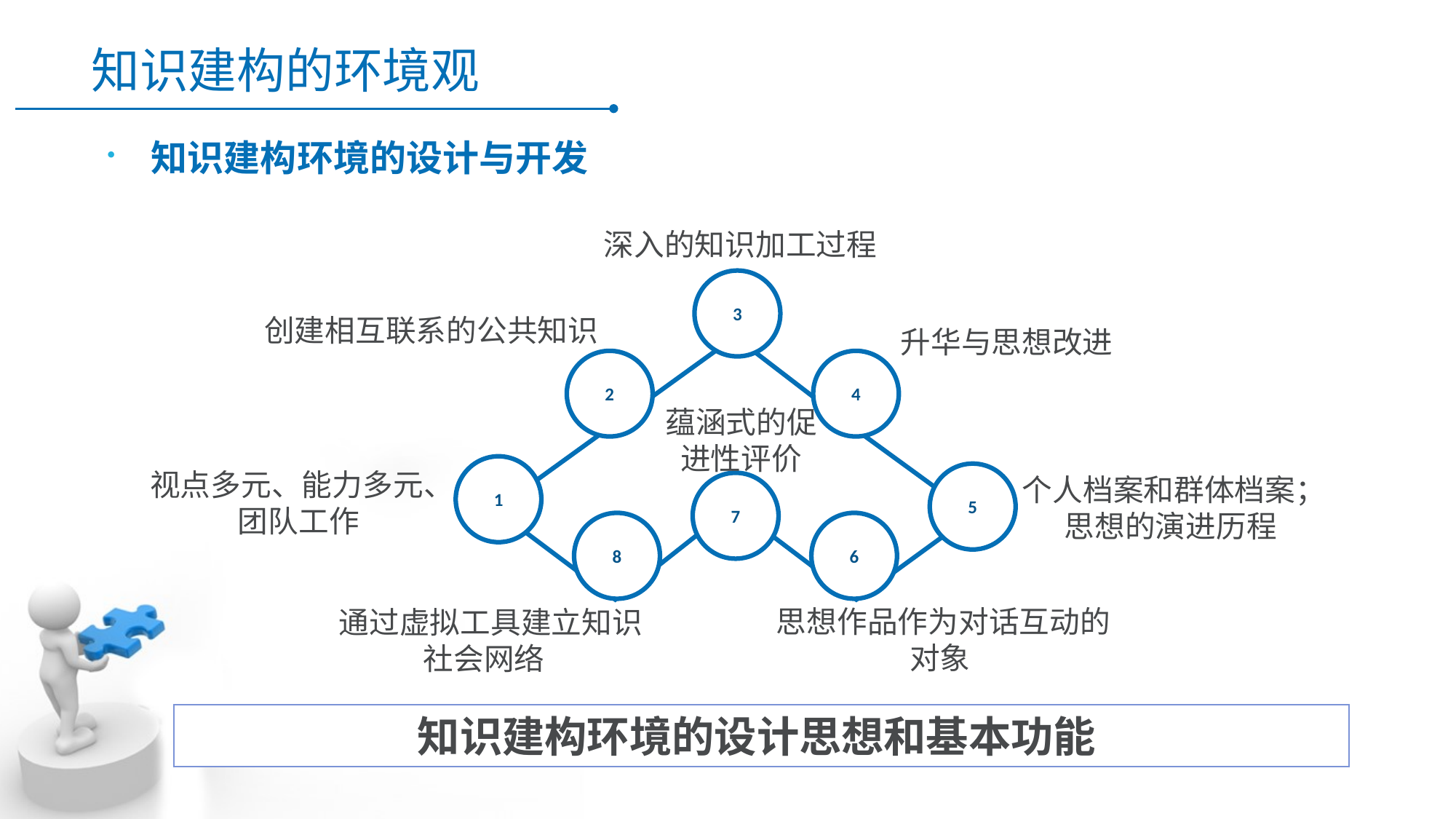

# 知识建构的环境观
知识建构环境的设计与开发
深入的知识加工过程
3
创建相互联系的公共知识
升华与思想改进

2
4
蕴涵式的促进性评价
视点多元、能力多元、团队工作
1
个人档案和群体档案；思想的演进历程
5
7
8
6
思想作品作为对话互动的对象
通过虚拟工具建立知识社会网络
知识建构环境的设计思想和基本功能